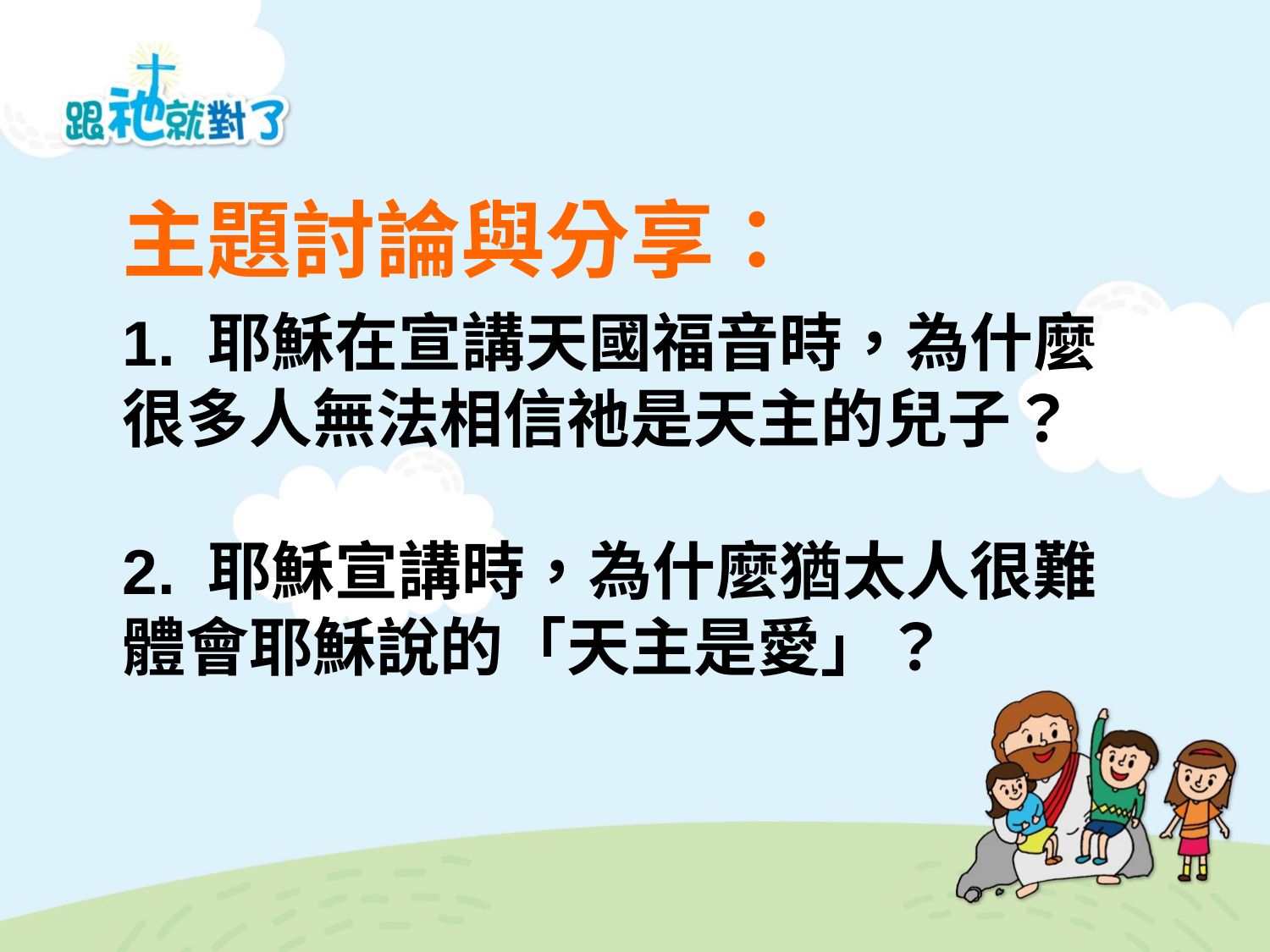

主題討論與分享：
1. 耶穌在宣講天國福音時，為什麼很多人無法相信祂是天主的兒子？

2. 耶穌宣講時，為什麼猶太人很難體會耶穌說的「天主是愛」？